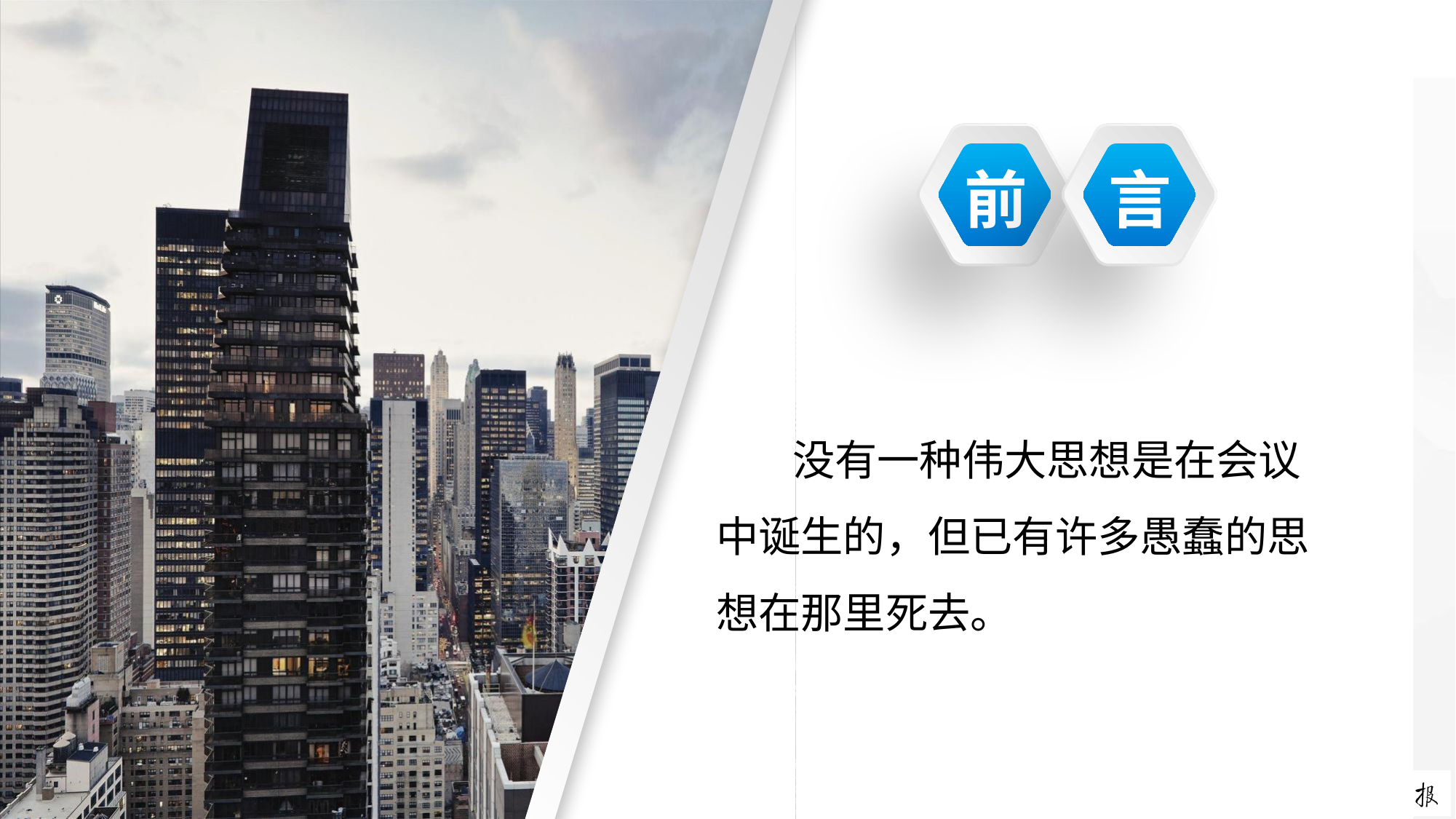

言

前
       没有一种伟大思想是在会议中诞生的，但已有许多愚蠢的思想在那里死去。